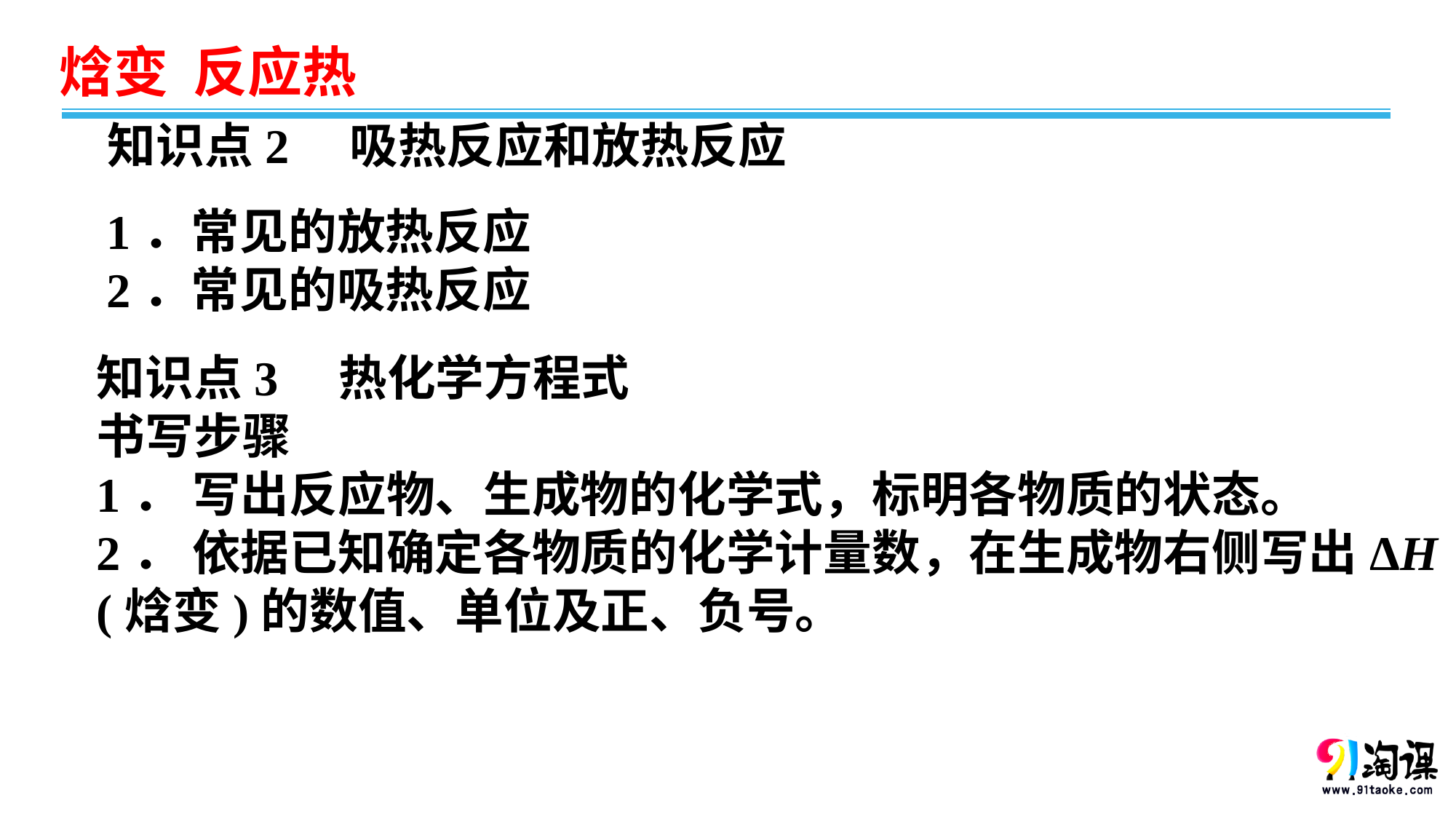

知识点2　吸热反应和放热反应
1．常见的放热反应
2．常见的吸热反应
知识点3　热化学方程式
书写步骤
1． 写出反应物、生成物的化学式，标明各物质的状态。
2． 依据已知确定各物质的化学计量数，在生成物右侧写出ΔH
(焓变)的数值、单位及正、负号。